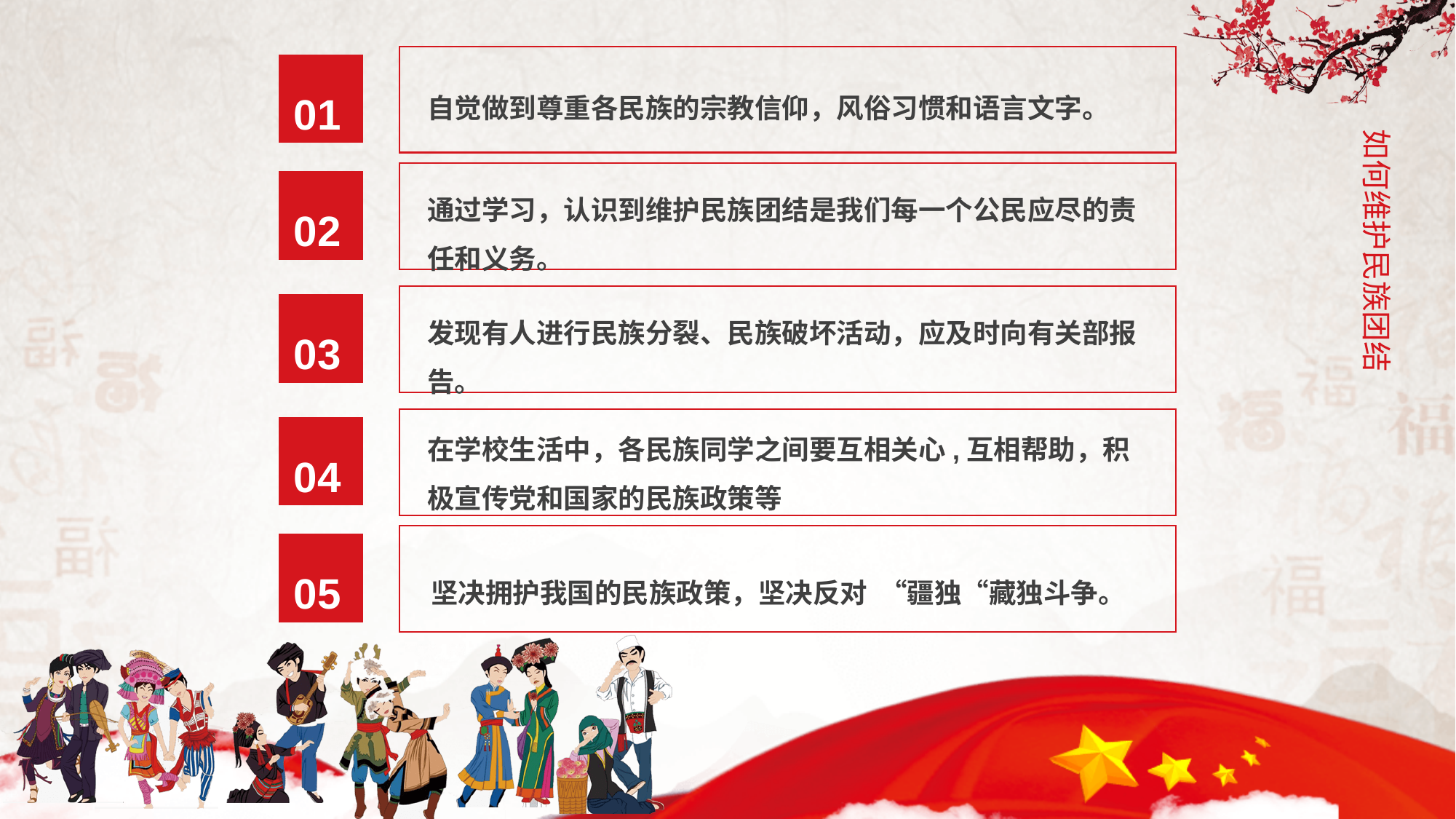

自觉做到尊重各民族的宗教信仰，风俗习惯和语言文字。

01
如何维护民族团结

通过学习，认识到维护民族团结是我们每一个公民应尽的责任和义务。

02

发现有人进行民族分裂、民族破坏活动，应及时向有关部报告。

03

在学校生活中，各民族同学之间要互相关心,互相帮助，积极宣传党和国家的民族政策等

04

坚决拥护我国的民族政策，坚决反对  “疆独“藏独斗争。

05